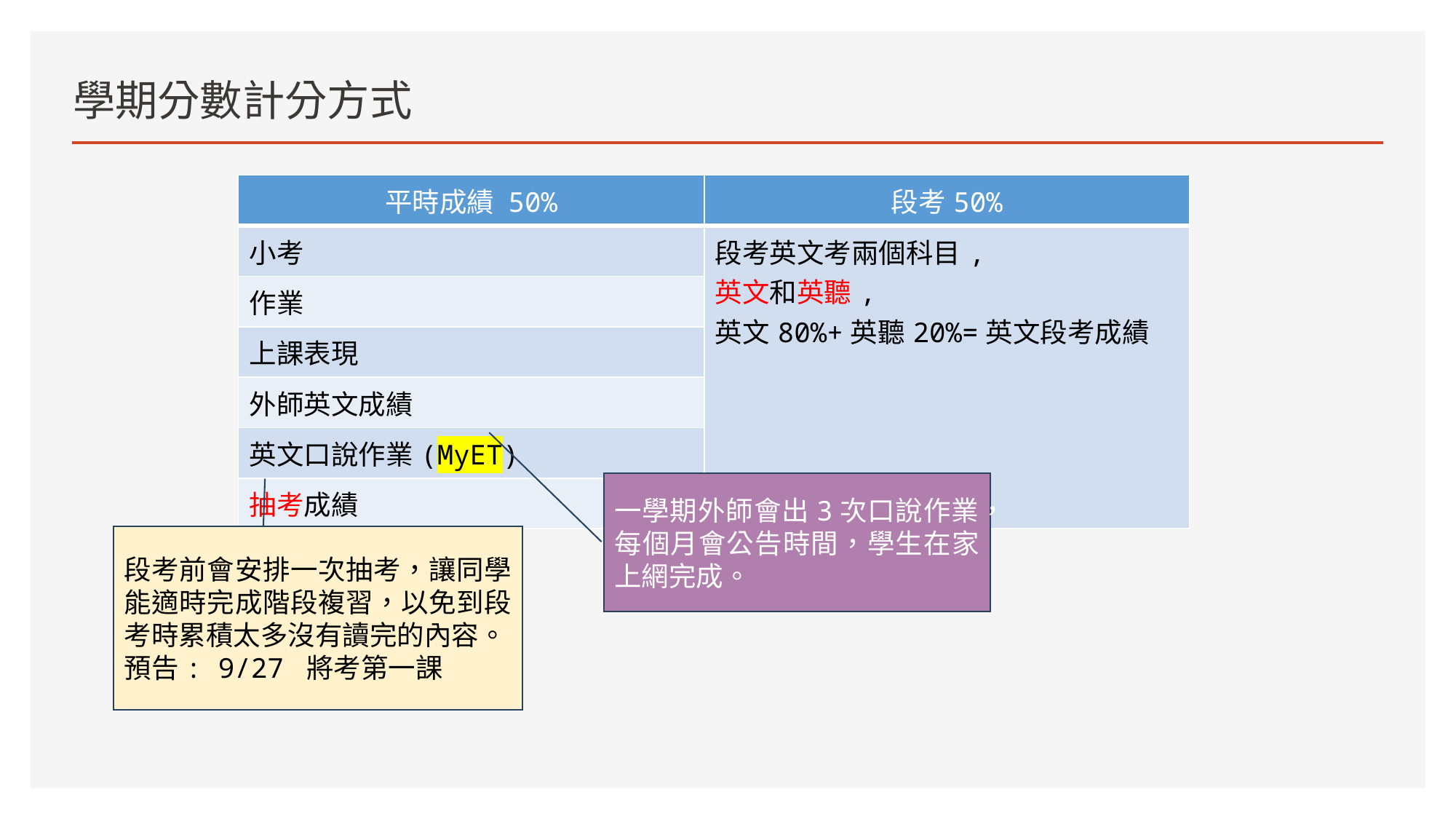

# 學期分數計分方式
| 平時成績 50% | 段考50% |
| --- | --- |
| 小考 | 段考英文考兩個科目, 英文和英聽, 英文80%+英聽20%=英文段考成績 |
| 作業 |  |
| 上課表現 |  |
| 外師英文成績 |  |
| 英文口說作業(MyET) |  |
| 抽考成績 |  |
一學期外師會出3次口說作業，每個月會公告時間，學生在家上網完成。
段考前會安排一次抽考，讓同學能適時完成階段複習，以免到段考時累積太多沒有讀完的內容。
預告: 9/27 將考第一課